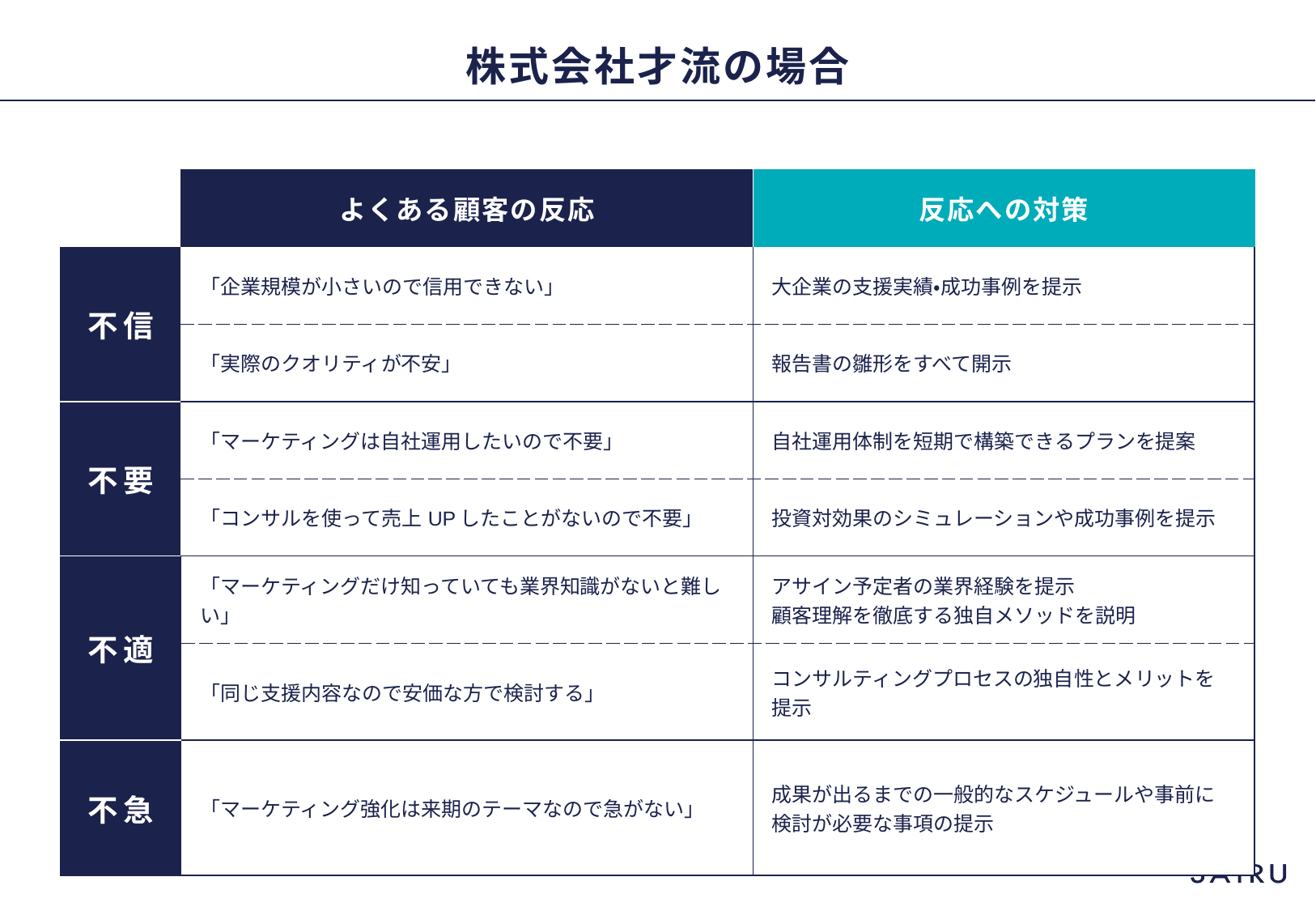

# 株式会社才流の場合
|  | よくある顧客の反応 | 反応への対策 |
| --- | --- | --- |
| 不信 | 「企業規模が小さいので信用できない」 | 大企業の支援実績・成功事例を提示 |
|  | 「実際のクオリティが不安」 | 報告書の雛形をすべて開示 |
| 不要 | 「マーケティングは自社運用したいので不要」 | 自社運用体制を短期で構築できるプランを提案 |
|  | 「コンサルを使って売上UPしたことがないので不要」 | 投資対効果のシミュレーションや成功事例を提示 |
| 不適 | 「マーケティングだけ知っていても業界知識がないと難しい」 | アサイン予定者の業界経験を提示 顧客理解を徹底する独自メソッドを説明 |
|  | 「同じ支援内容なので安価な方で検討する」 | コンサルティングプロセスの独自性とメリットを提示 |
| 不急 | 「マーケティング強化は来期のテーマなので急がない」 | 成果が出るまでの一般的なスケジュールや事前に 検討が必要な事項の提示 |